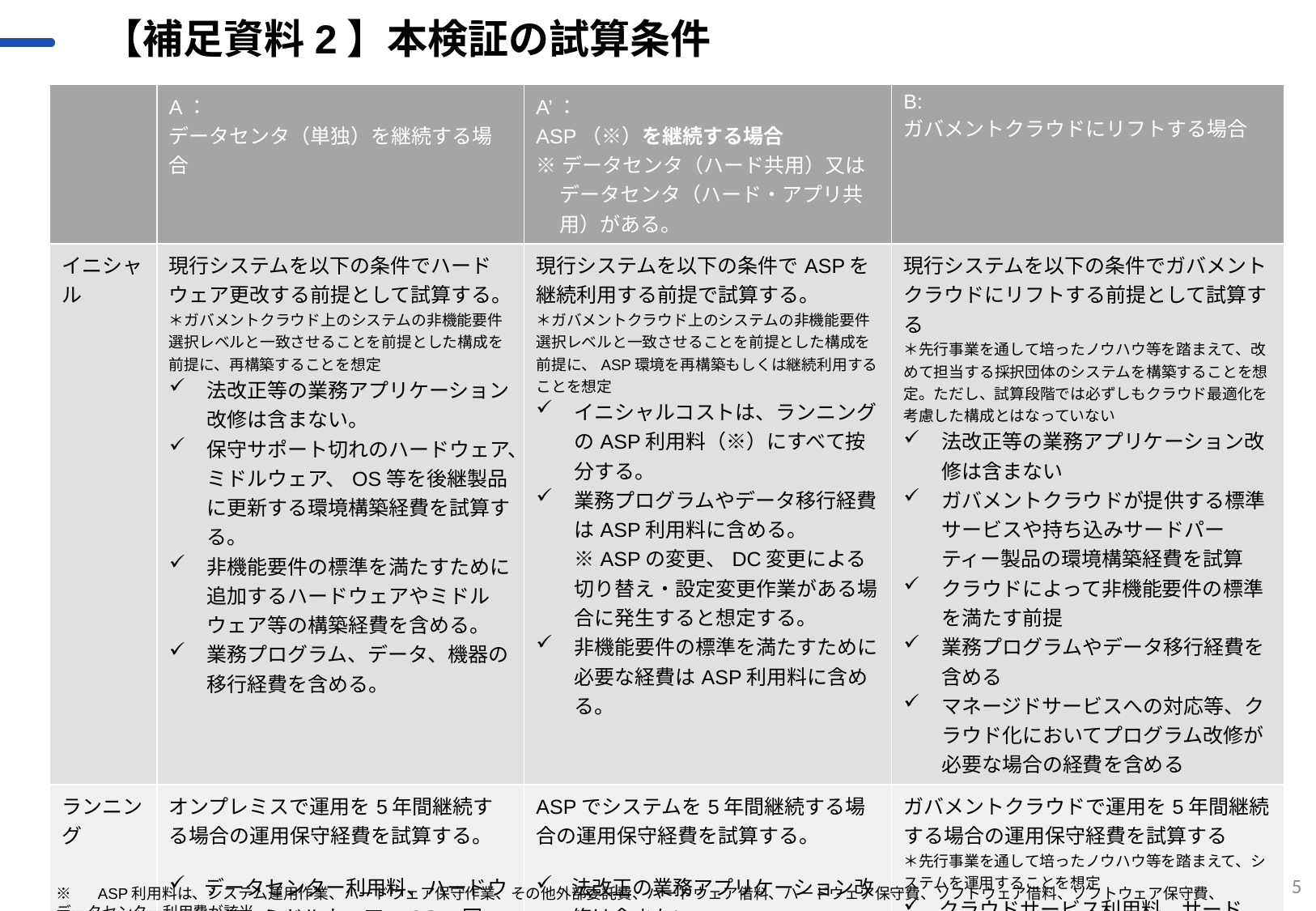

# 【補足資料2】本検証の試算条件
|  | A： データセンタ（単独）を継続する場合 | A’： ASP（※）を継続する場合 ※データセンタ（ハード共用）又はデータセンタ（ハード・アプリ共用）がある。 | B: ガバメントクラウドにリフトする場合 |
| --- | --- | --- | --- |
| イニシャル | 現行システムを以下の条件でハードウェア更改する前提として試算する。 ＊ガバメントクラウド上のシステムの非機能要件選択レベルと一致させることを前提とした構成を前提に、再構築することを想定 法改正等の業務アプリケーション改修は含まない。 保守サポート切れのハードウェア、ミドルウェア、OS等を後継製品に更新する環境構築経費を試算する。 非機能要件の標準を満たすために追加するハードウェアやミドルウェア等の構築経費を含める。 業務プログラム、データ、機器の移行経費を含める。 | 現行システムを以下の条件でASPを継続利用する前提で試算する。 ＊ガバメントクラウド上のシステムの非機能要件選択レベルと一致させることを前提とした構成を前提に、ASP環境を再構築もしくは継続利用することを想定 イニシャルコストは、ランニングのASP利用料（※）にすべて按分する。 業務プログラムやデータ移行経費はASP利用料に含める。 ※ASPの変更、DC変更による切り替え・設定変更作業がある場合に発生すると想定する。 非機能要件の標準を満たすために必要な経費はASP利用料に含める。 | 現行システムを以下の条件でガバメントクラウドにリフトする前提として試算する ＊先行事業を通して培ったノウハウ等を踏まえて、改めて担当する採択団体のシステムを構築することを想定。ただし、試算段階では必ずしもクラウド最適化を考慮した構成とはなっていない 法改正等の業務アプリケーション改修は含まない ガバメントクラウドが提供する標準サービスや持ち込みサードパーティー製品の環境構築経費を試算 クラウドによって非機能要件の標準を満たす前提 業務プログラムやデータ移行経費を含める マネージドサービスへの対応等、クラウド化においてプログラム改修が必要な場合の経費を含める |
| ランニング | オンプレミスで運用を5年間継続する場合の運用保守経費を試算する。 データセンター利用料、ハードウエア、ミドルウェア、OS、回線・コロケーション費用を含める。 ヘルプデスク、バッチ処理運用、障害対応等の運用保守作業、定例会議等を含める。 | ASPでシステムを5年間継続する場合の運用保守経費を試算する。 法改正の業務アプリケーション改修は含まない。 業務アプリケーションとインフラ経費となるデータセンター、回線、ハードウェア、ミドルウェア、OS等を分けて試算する。 ヘルプデスク、バッチ処理運用、障害対応等の運用保守作業、定例会議等を含める。 | ガバメントクラウドで運用を5年間継続する場合の運用保守経費を試算する ＊先行事業を通して培ったノウハウ等を踏まえて、システムを運用することを想定 クラウドサービス利用料、サードパーティー製品の保守費用、回線費用を含める。 クラウド利用料については、AWS Pricing Calculatorを活用する。 ヘルプデスク、バッチ処理運用、障害対応等の運用保守作業、定例会議等を含める。 |
5
※　 ASP利用料は、システム運用作業、ハードウェア保守作業、その他外部委託費、ハードウェア借料、ハードウェア保守費、ソフトウェア借料、ソフトウェア保守費、データセンター利用費が該当。